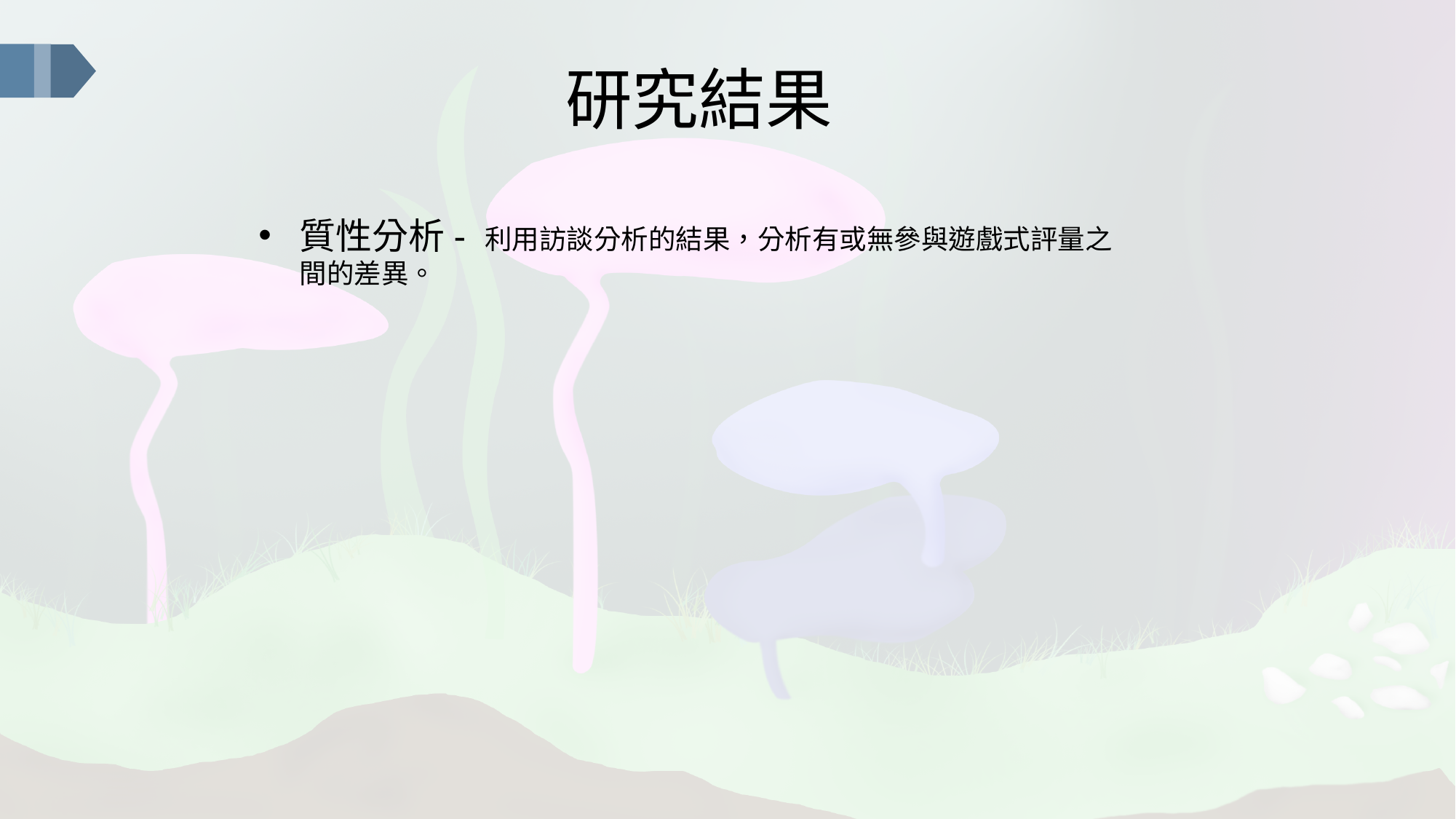

研究結果
質性分析- 利用訪談分析的結果，分析有或無參與遊戲式評量之間的差異。